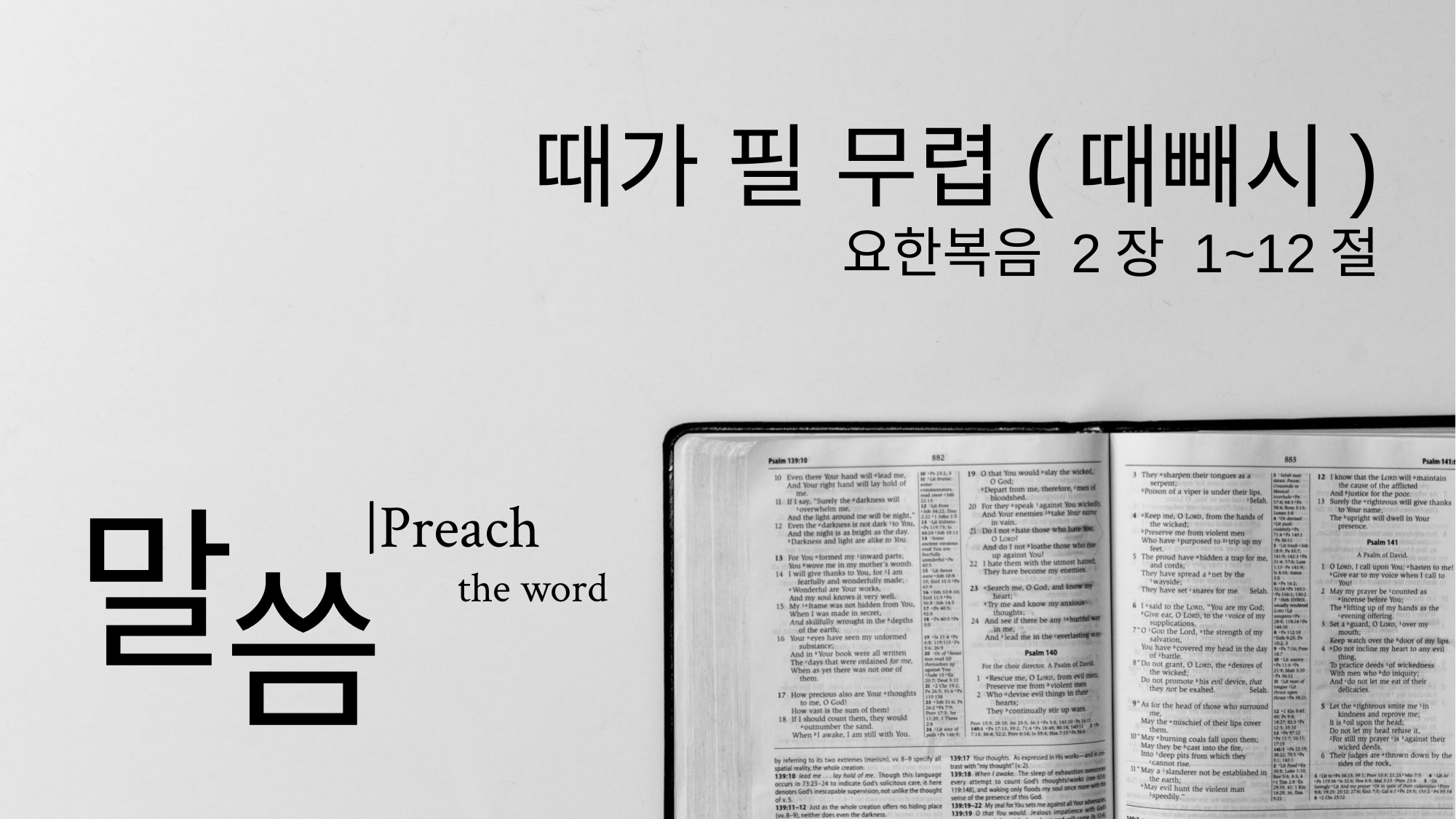

때가 필 무렵(때빼시)
요한복음 2장 1~12절
|Preach
 the word
# 말
씀